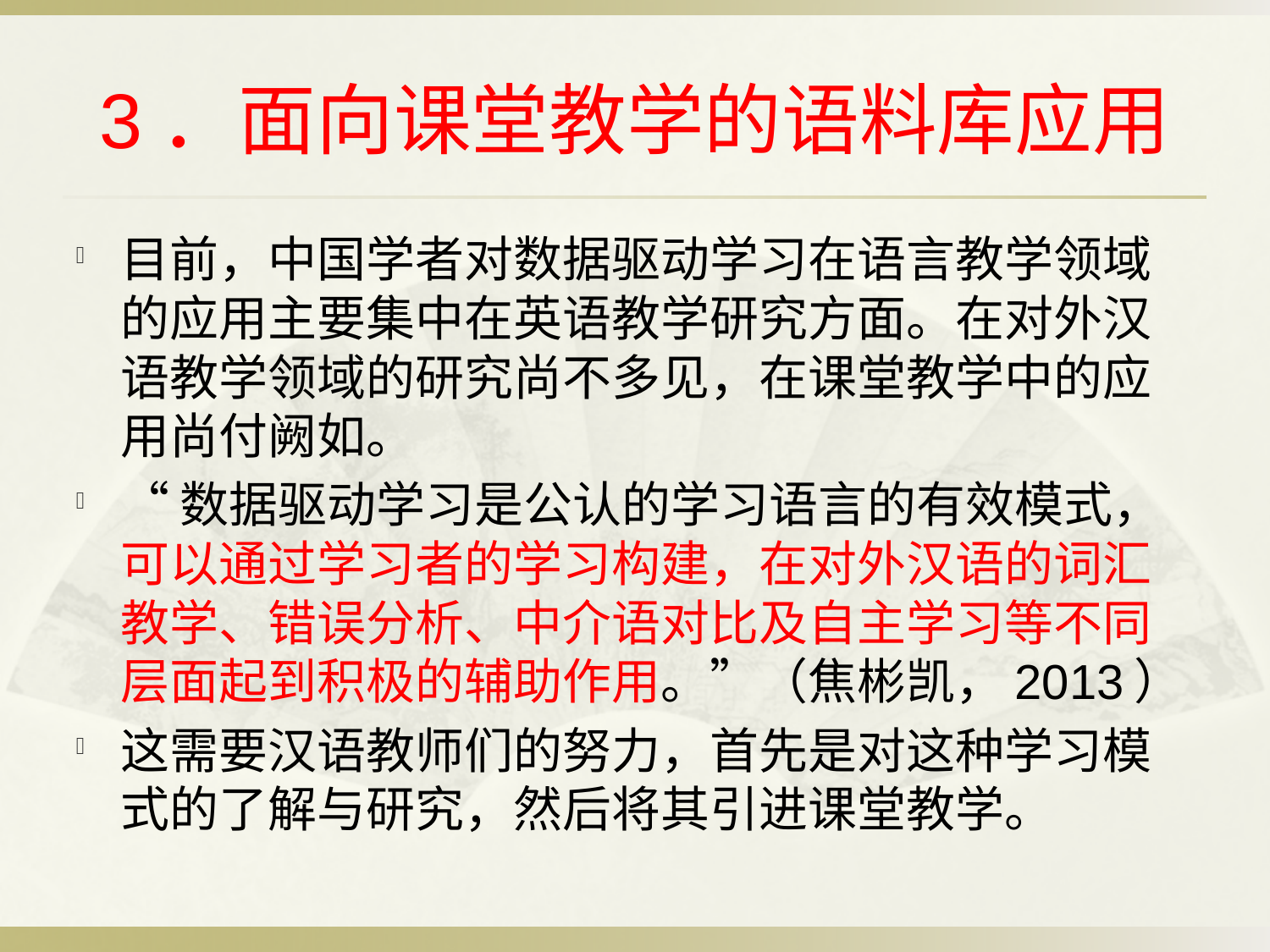

# 3．面向课堂教学的语料库应用
目前，中国学者对数据驱动学习在语言教学领域的应用主要集中在英语教学研究方面。在对外汉语教学领域的研究尚不多见，在课堂教学中的应用尚付阙如。
“数据驱动学习是公认的学习语言的有效模式，可以通过学习者的学习构建，在对外汉语的词汇教学、错误分析、中介语对比及自主学习等不同层面起到积极的辅助作用。”（焦彬凯，2013）
这需要汉语教师们的努力，首先是对这种学习模式的了解与研究，然后将其引进课堂教学。